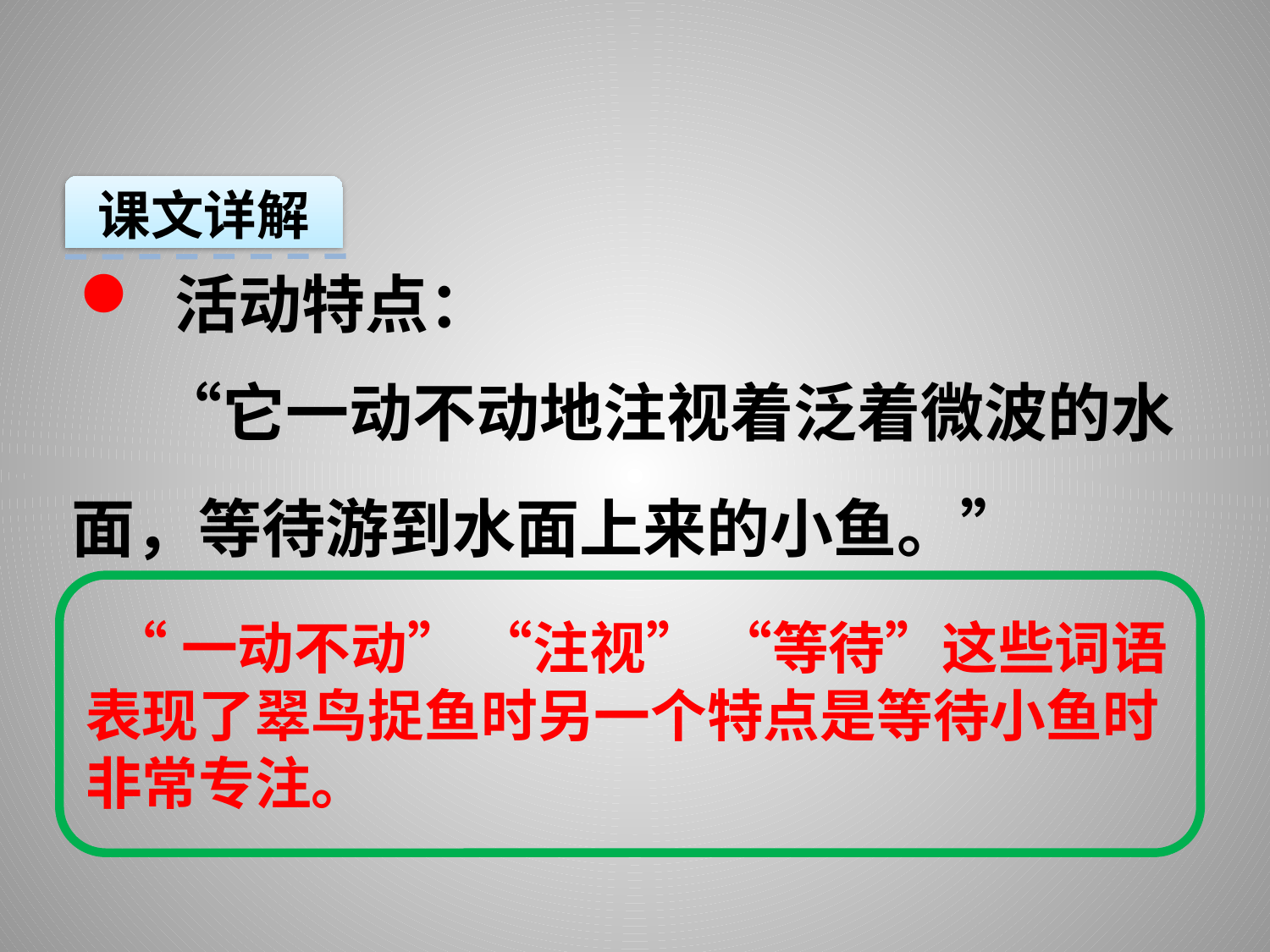

课文详解
活动特点：
　 “它一动不动地注视着泛着微波的水面，等待游到水面上来的小鱼。”
  “一动不动” “注视” “等待”这些词语表现了翠鸟捉鱼时另一个特点是等待小鱼时非常专注。